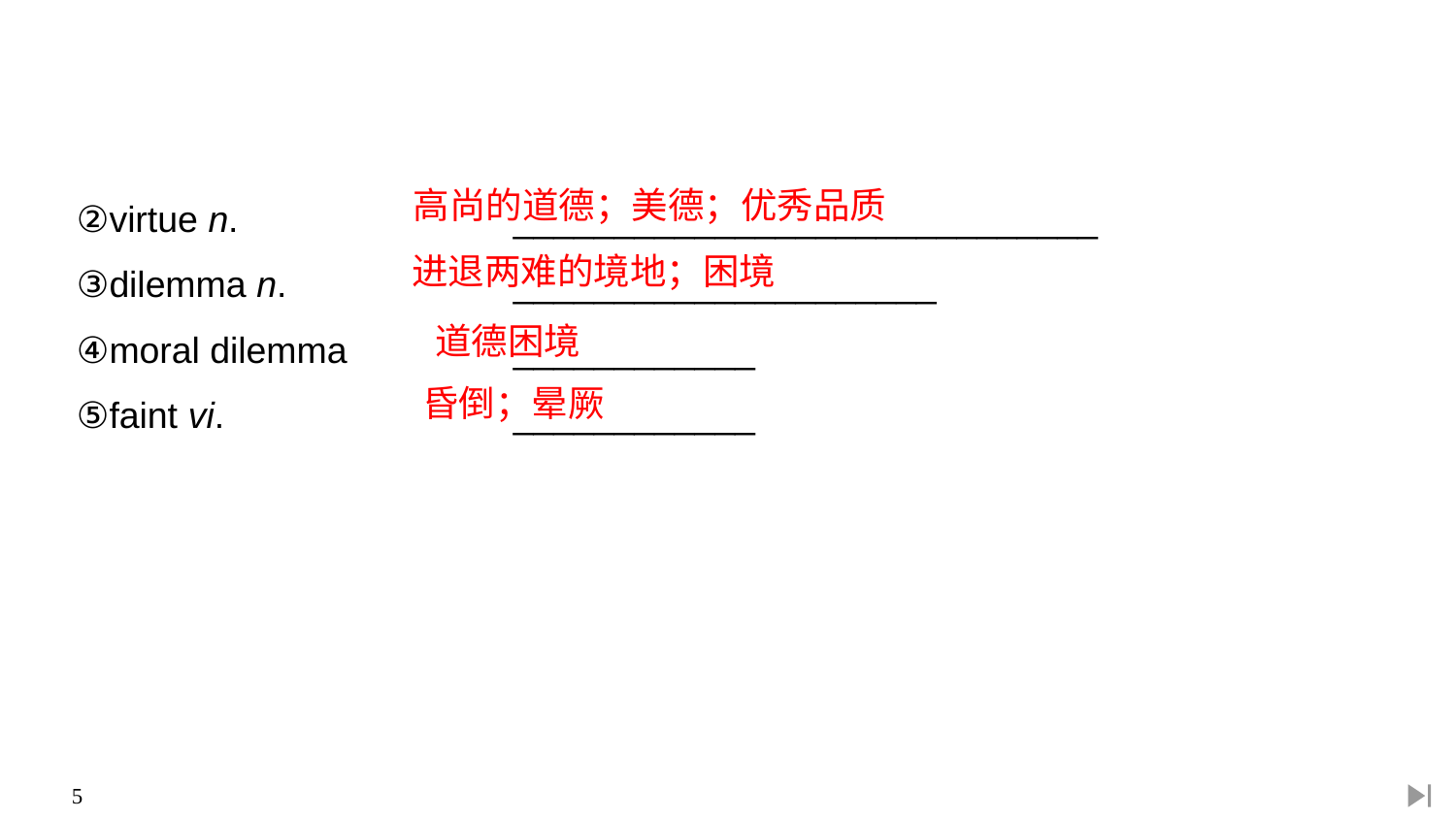

②virtue n.　　　　	_____________________________
③dilemma n.　　　	_____________________
④moral dilemma    	____________
⑤faint vi.  		____________
高尚的道德；美德；优秀品质
进退两难的境地；困境
道德困境
昏倒；晕厥